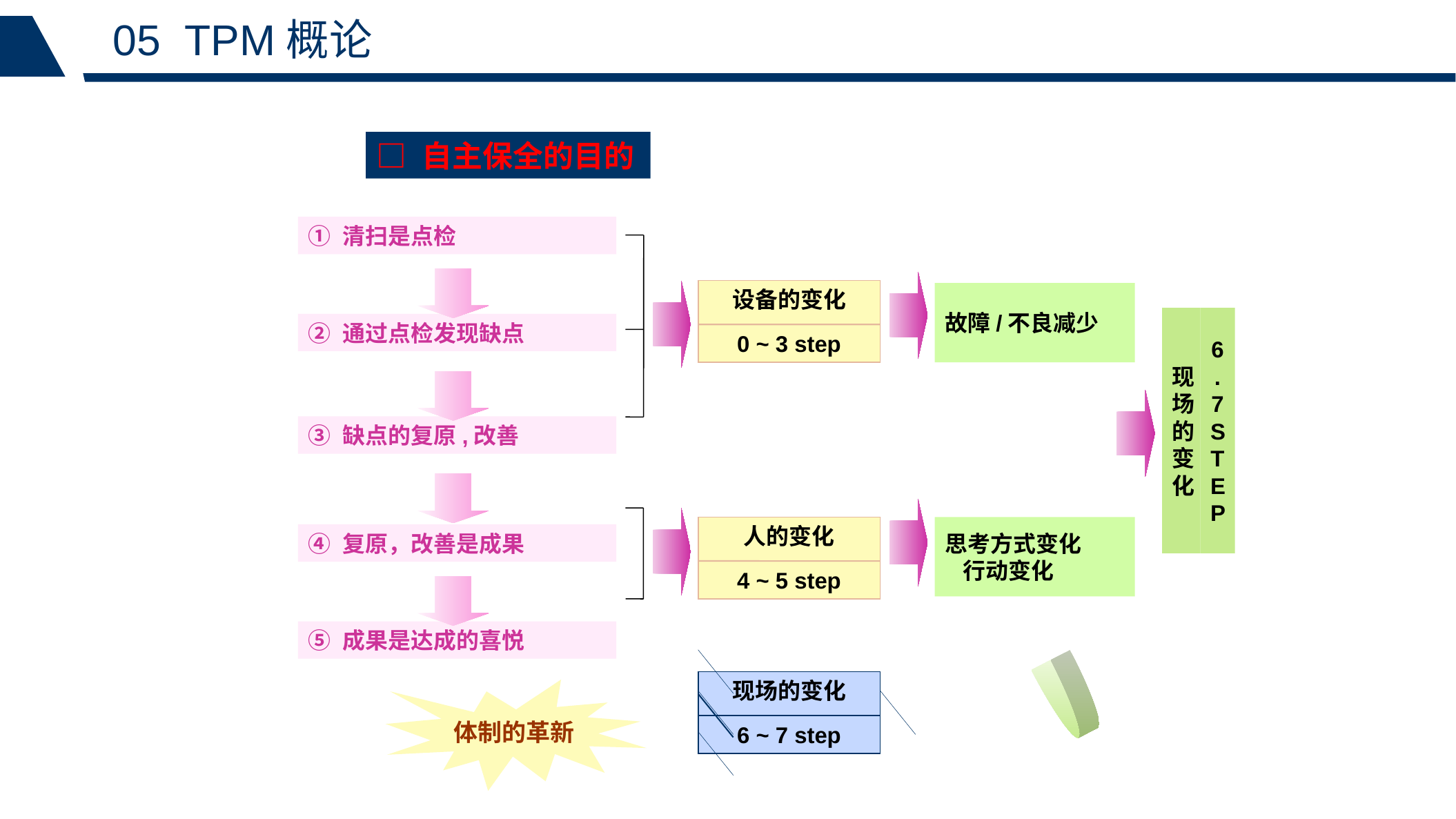

05  TPM概论

□ 自主保全的目的
① 清扫是点检

设备的变化

故障/不良减少
现场的变化
6.7 STEP
② 通过点检发现缺点
0 ~ 3 step

③ 缺点的复原,改善

人的变化

思考方式变化
  行动变化
④ 复原，改善是成果
4 ~ 5 step

⑤ 成果是达成的喜悦

现场的变化

体制的革新

6 ~ 7 step